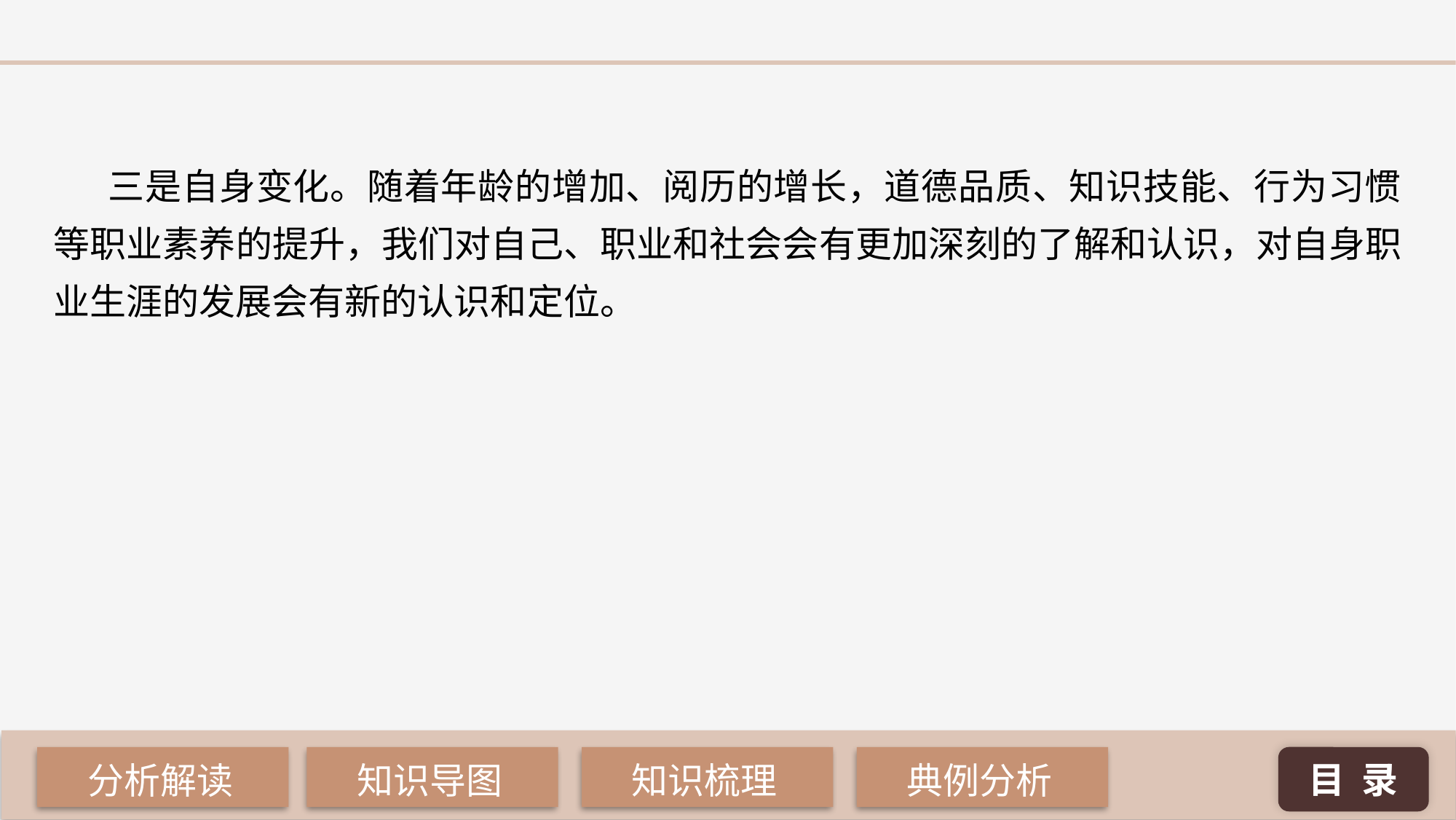

三是自身变化。随着年龄的增加、阅历的增长，道德品质、知识技能、行为习惯等职业素养的提升，我们对自己、职业和社会会有更加深刻的了解和认识，对自身职业生涯的发展会有新的认识和定位。